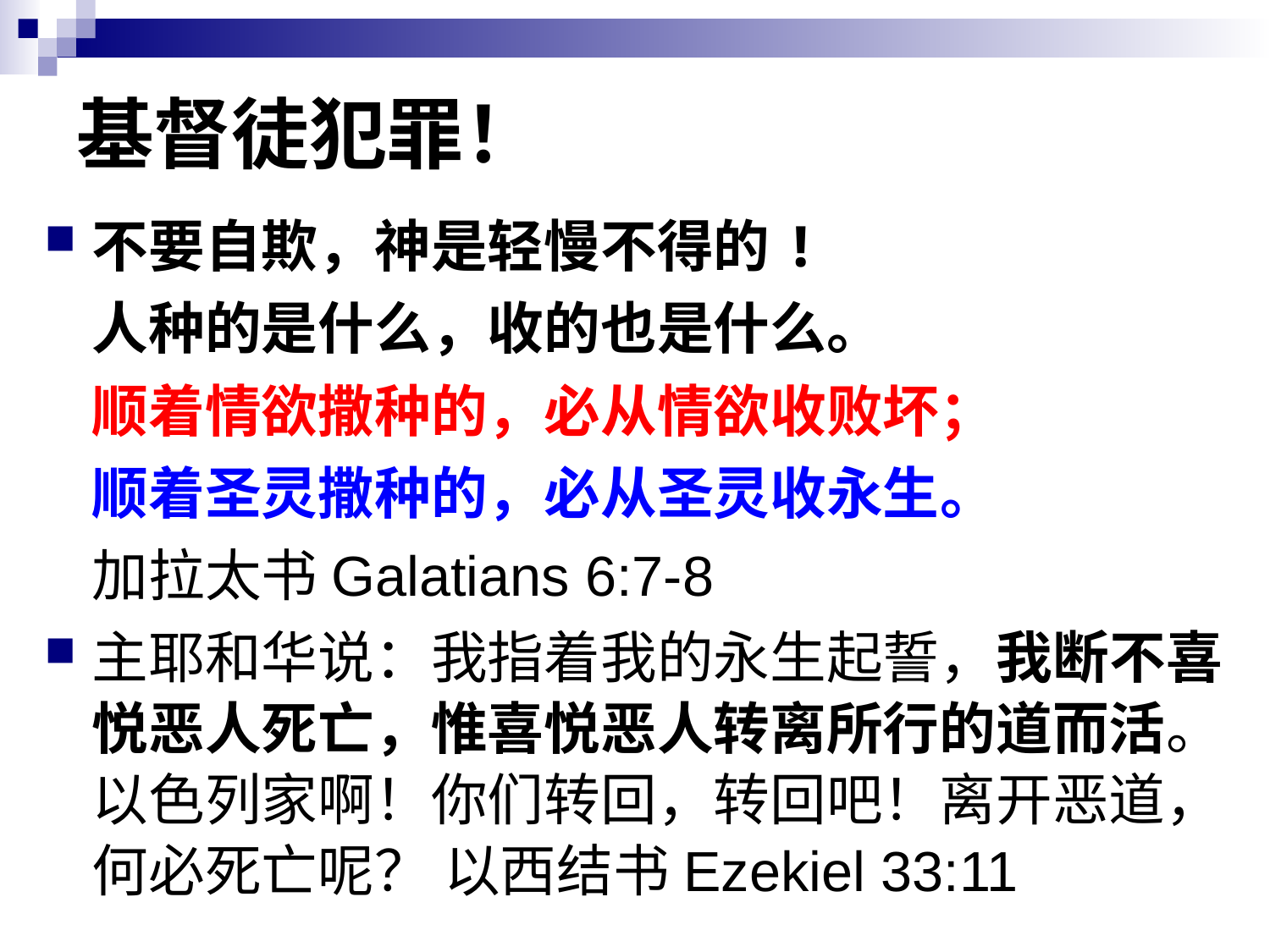

# 基督徒犯罪！
不要自欺，神是轻慢不得的!
	人种的是什么，收的也是什么。
	顺着情欲撒种的，必从情欲收败坏；
	顺着圣灵撒种的，必从圣灵收永生。
	加拉太书Galatians 6:7-8
主耶和华说：我指着我的永生起誓，我断不喜悦恶人死亡，惟喜悦恶人转离所行的道而活。以色列家啊！你们转回，转回吧！离开恶道，何必死亡呢？ 以西结书Ezekiel 33:11